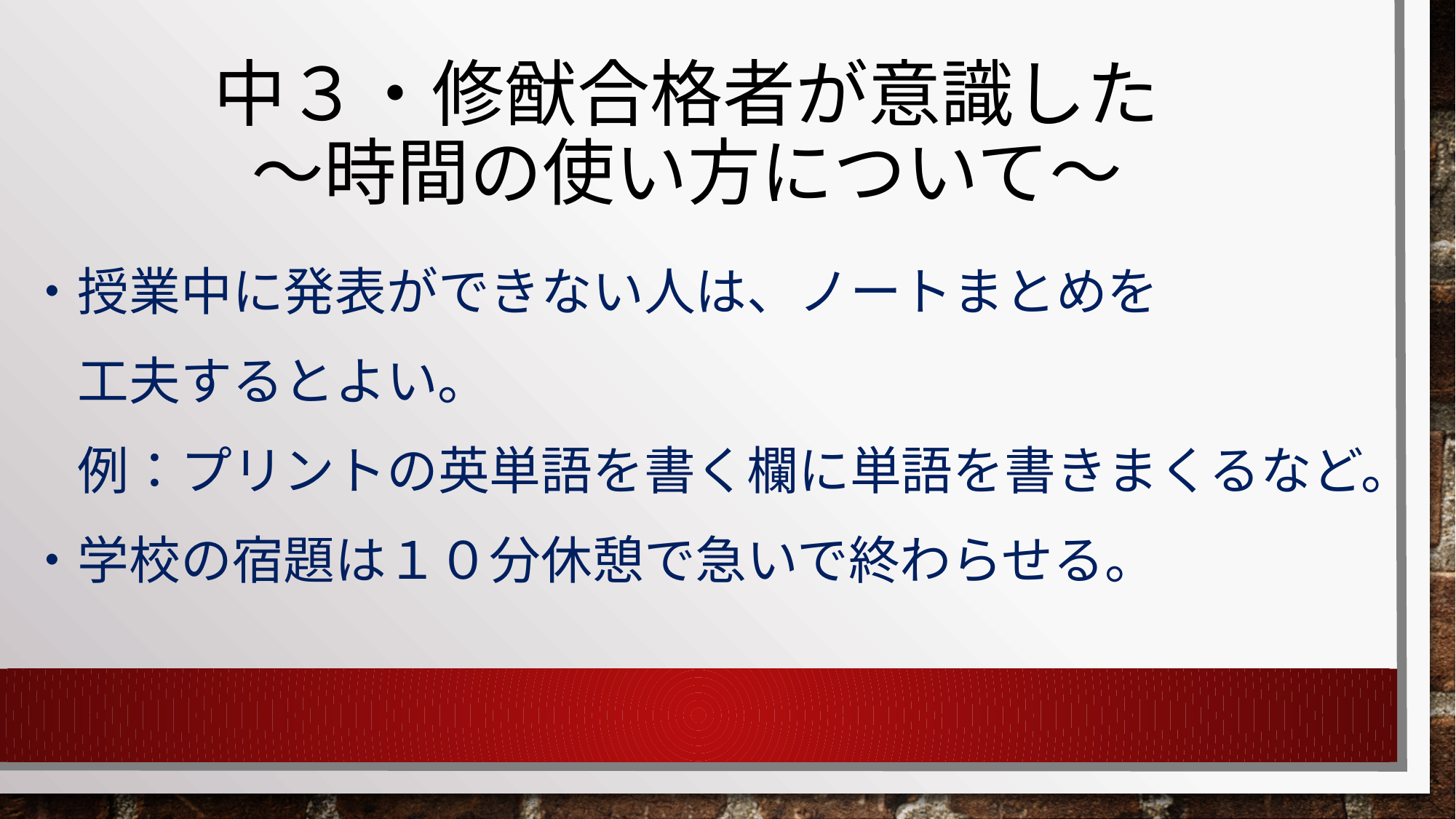

# 中３・修猷合格者が意識した ～時間の使い方について～
・授業中に発表ができない人は、ノートまとめを
　工夫するとよい。
　例：プリントの英単語を書く欄に単語を書きまくるなど。
・学校の宿題は１０分休憩で急いで終わらせる。